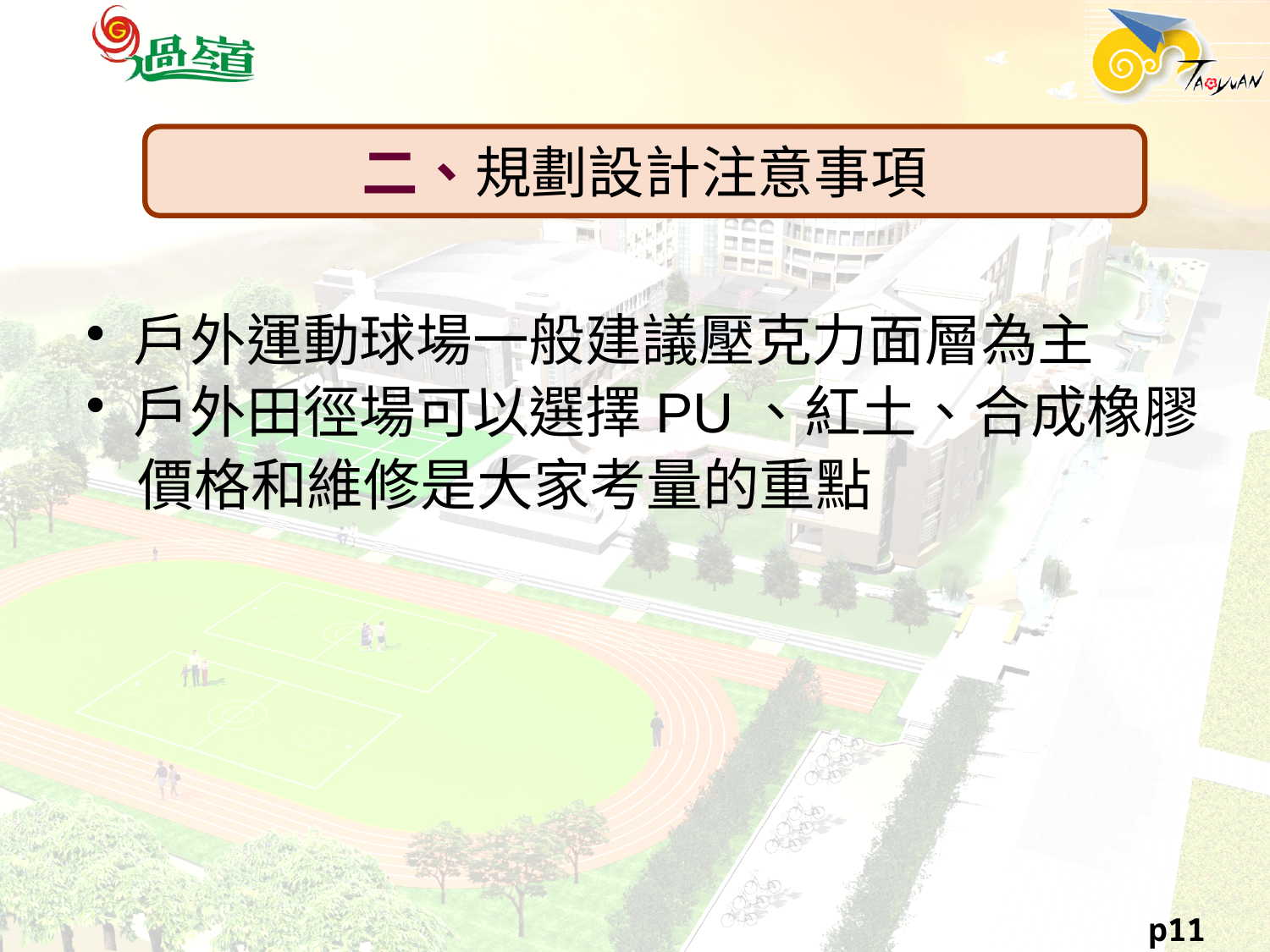

二、規劃設計注意事項

戶外運動球場一般建議壓克力面層為主
戶外田徑場可以選擇PU、紅土、合成橡膠
   價格和維修是大家考量的重點